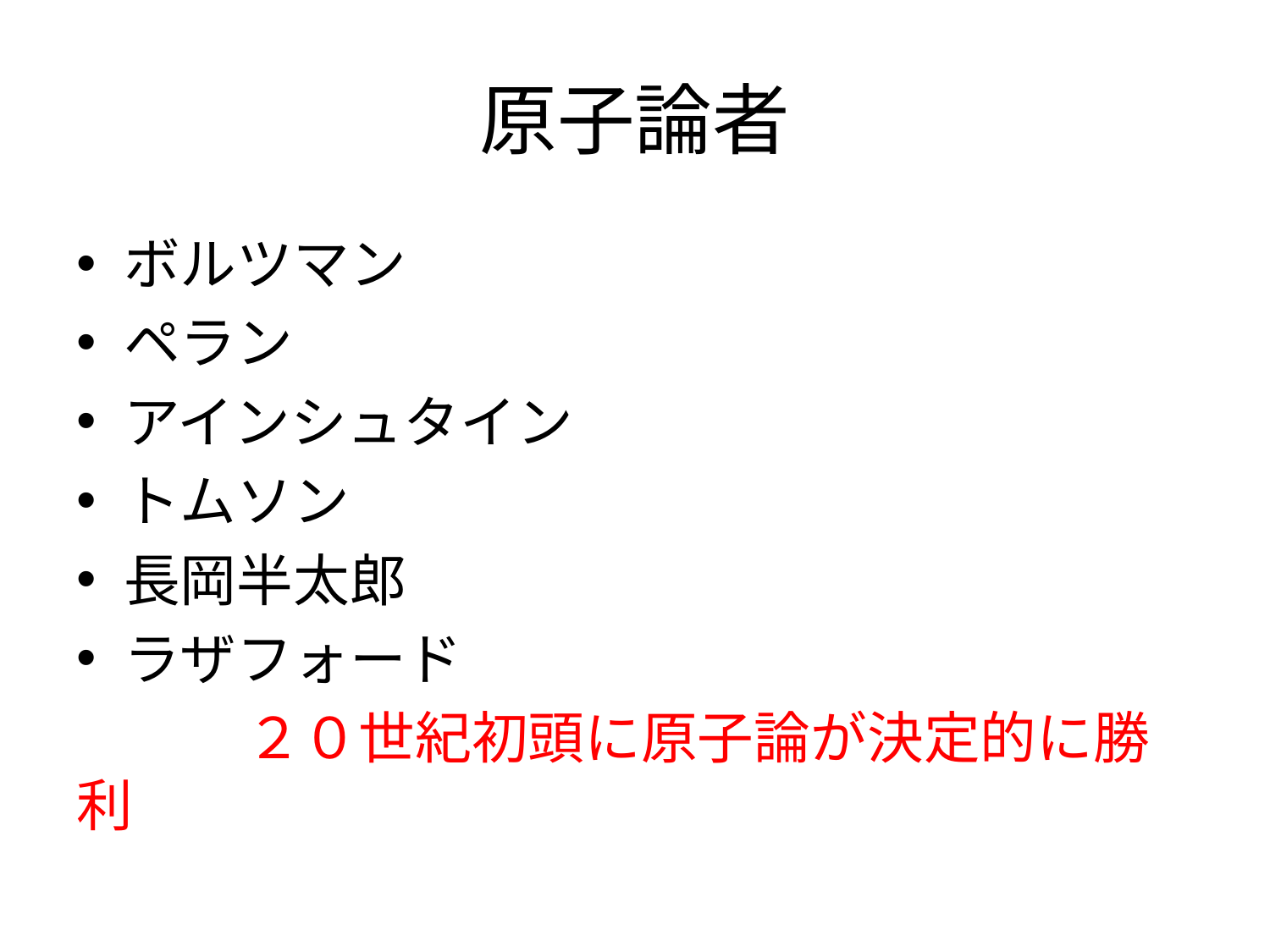

# 原子論者
ボルツマン
ペラン
アインシュタイン
トムソン
長岡半太郎
ラザフォード
　　　２０世紀初頭に原子論が決定的に勝利